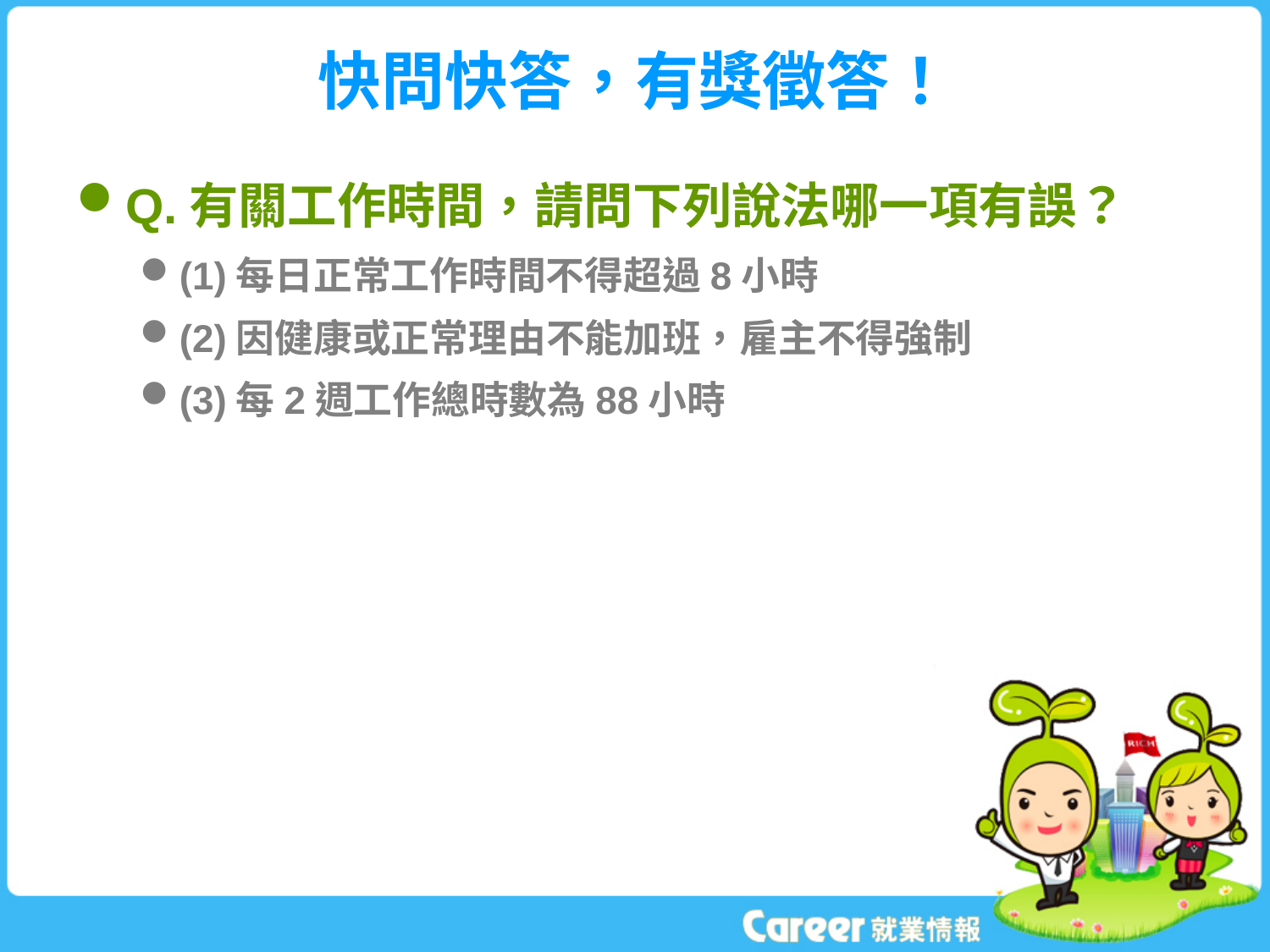

# 快問快答，有獎徵答！
Q.有關工作時間，請問下列說法哪一項有誤？
(1)每日正常工作時間不得超過8小時
(2)因健康或正常理由不能加班，雇主不得強制
(3)每2週工作總時數為88小時